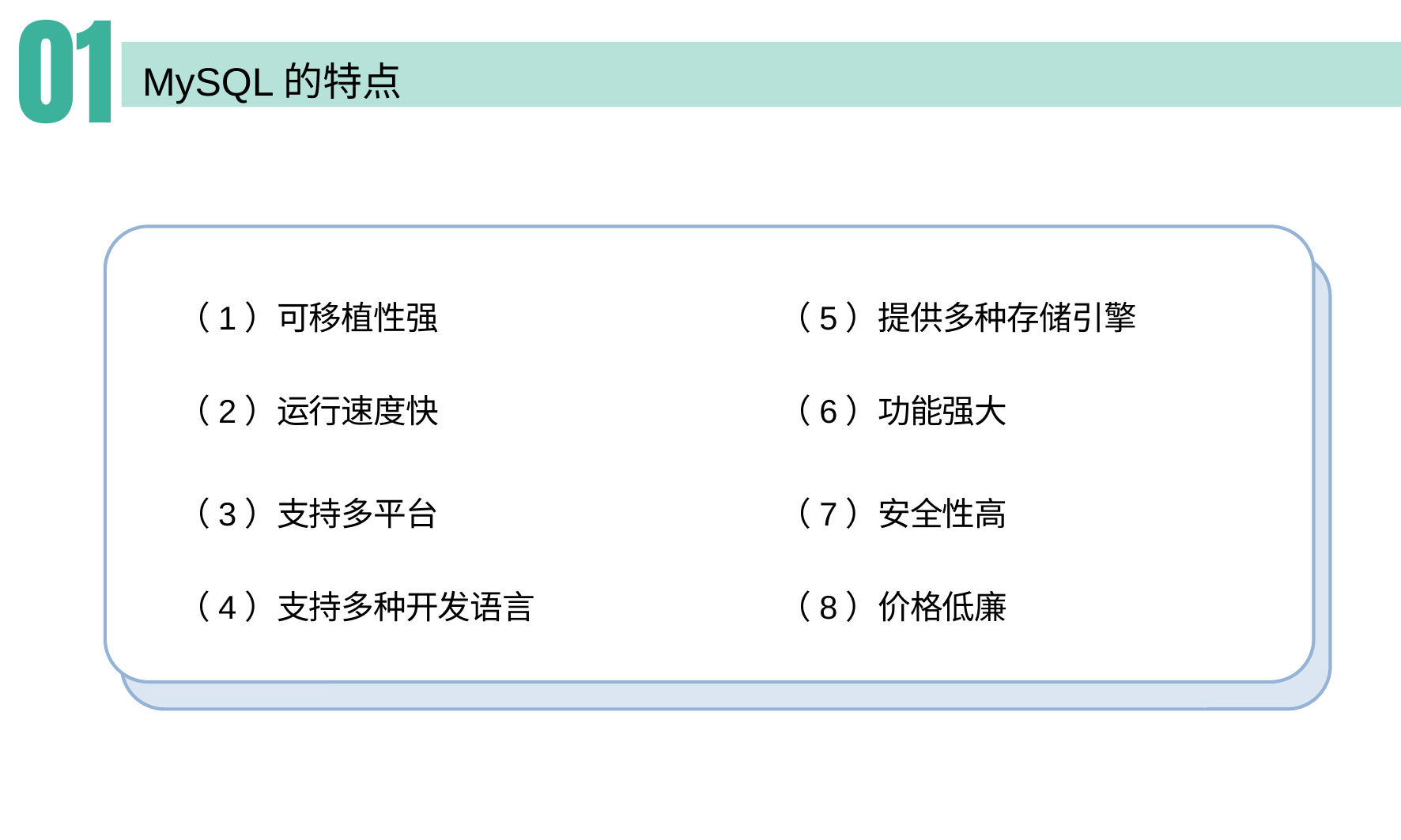

01

MySQL的特点

（1）可移植性强
（5）提供多种存储引擎
（2）运行速度快
（6）功能强大
（3）支持多平台
（7）安全性高
（4）支持多种开发语言
（8）价格低廉